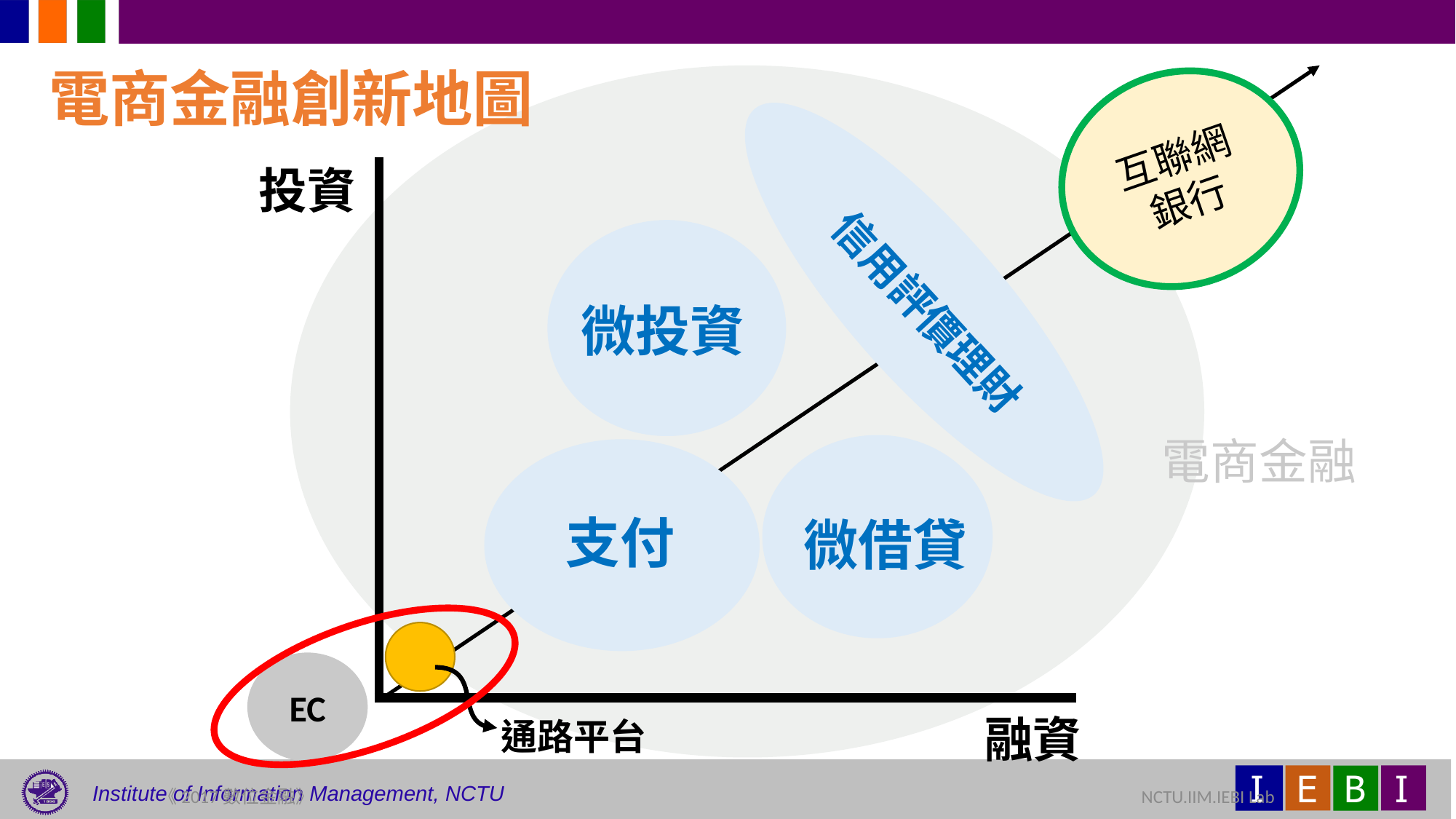

#

信用評價理財
電商金融創新地圖

互聯網銀行
投資

微投資
電商金融

微借貸

支付

EC
融資
通路平台

76
《2017數位金融》                                                                                                                                             	NCTU.IIM.IEBI Lab